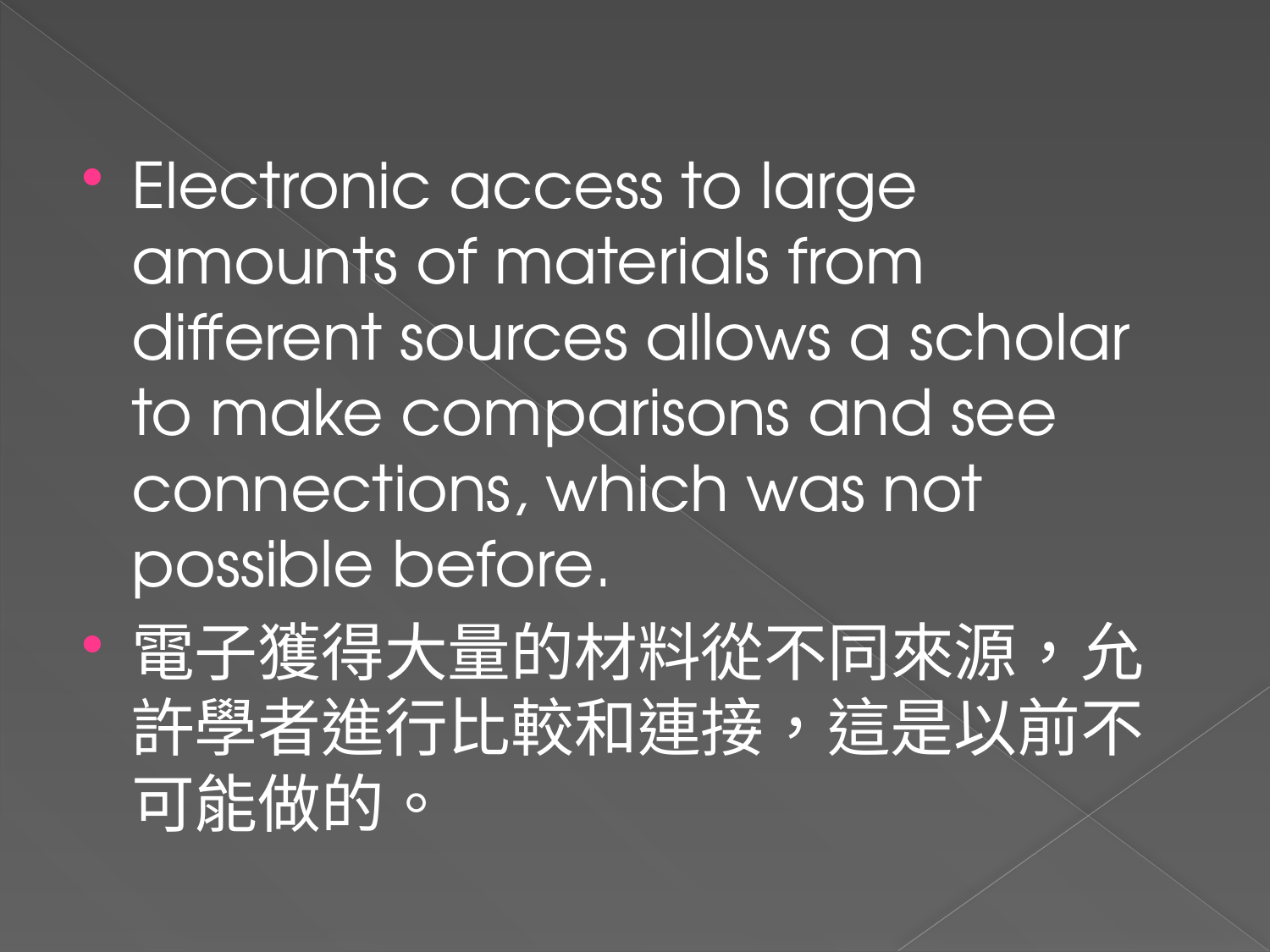

#
Electronic access to large amounts of materials from different sources allows a scholar to make comparisons and see connections, which was not possible before.
電子獲得大量的材料從不同來源，允許學者進行比較和連接，這是以前不可能做的。